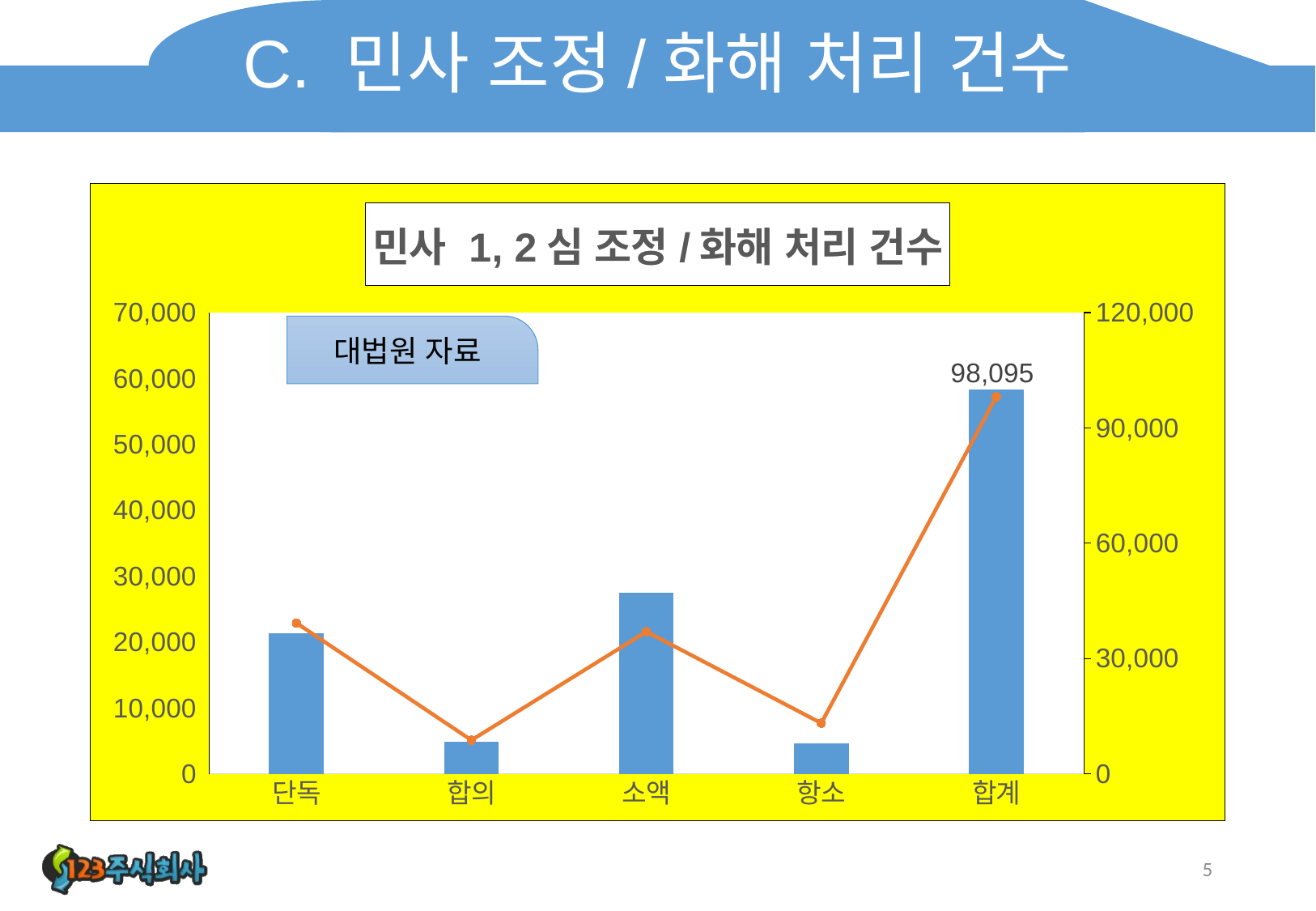

# C. 민사 조정/화해 처리 건수

### Chart: 민사 1, 2심 조정/화해 처리 건수

| Category | 2012년 | 2022년 |
|---|---|---|
| 단독 | 21370.0 | 39214.0 |
| 합의 | 4826.0 | 8739.0 |
| 소액 | 27472.0 | 36974.0 |
| 항소 | 4611.0 | 13168.0 |
| 합계 | 58279.0 | 98095.0 |
대법원 자료
5